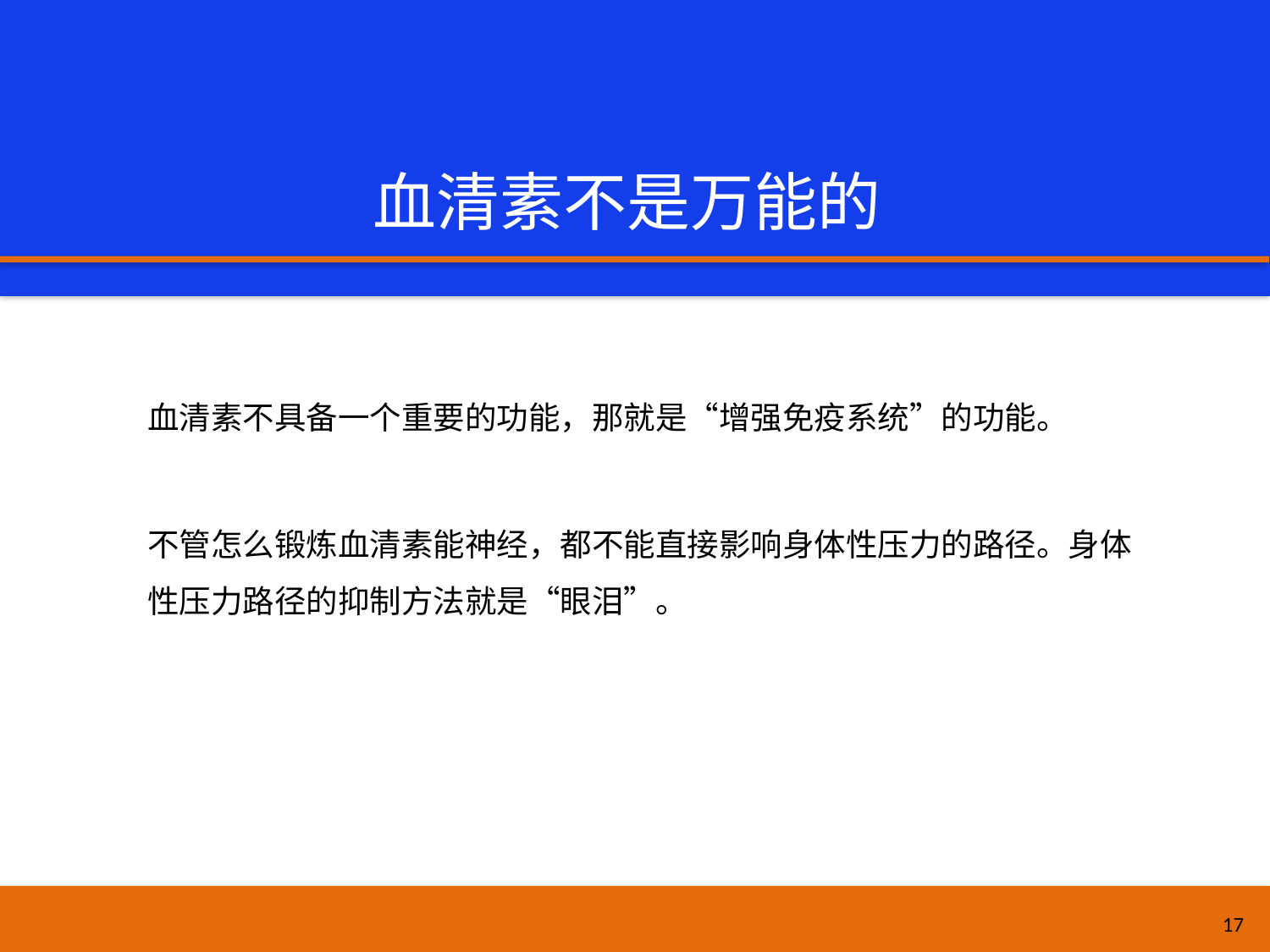

# 血清素不是万能的
血清素不具备一个重要的功能，那就是“增强免疫系统”的功能。

不管怎么锻炼血清素能神经，都不能直接影响身体性压力的路径。身体性压力路径的抑制方法就是“眼泪”。